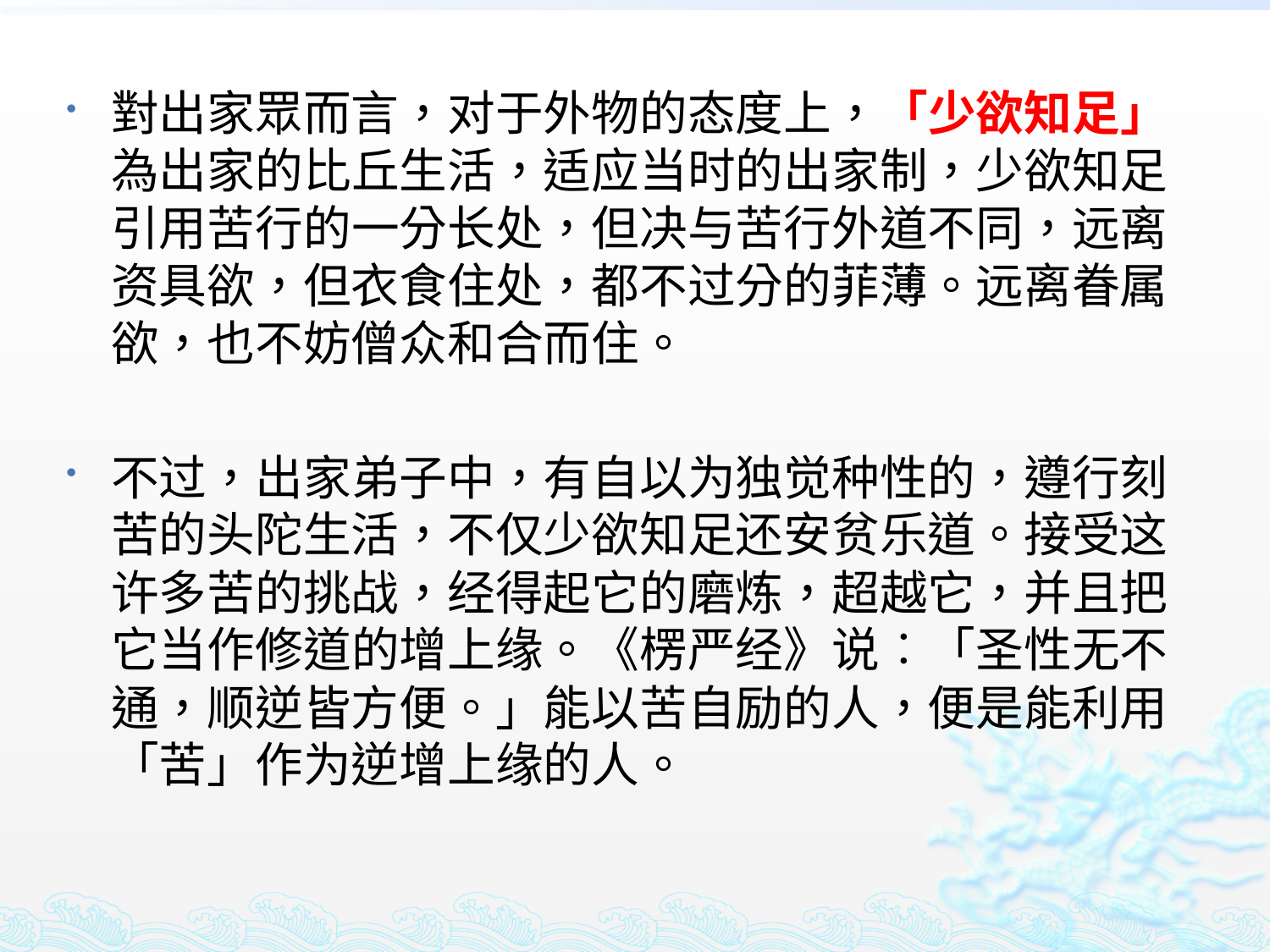

對出家眾而言，对于外物的态度上，「少欲知足」為出家的比丘生活，适应当时的出家制，少欲知足引用苦行的一分长处，但决与苦行外道不同，远离资具欲，但衣食住处，都不过分的菲薄。远离眷属欲，也不妨僧众和合而住。

不过，出家弟子中，有自以为独觉种性的，遵行刻苦的头陀生活，不仅少欲知足还安贫乐道。接受这许多苦的挑战，经得起它的磨炼，超越它，并且把它当作修道的增上缘。《楞严经》说︰「圣性无不通，顺逆皆方便。」能以苦自励的人，便是能利用「苦」作为逆增上缘的人。